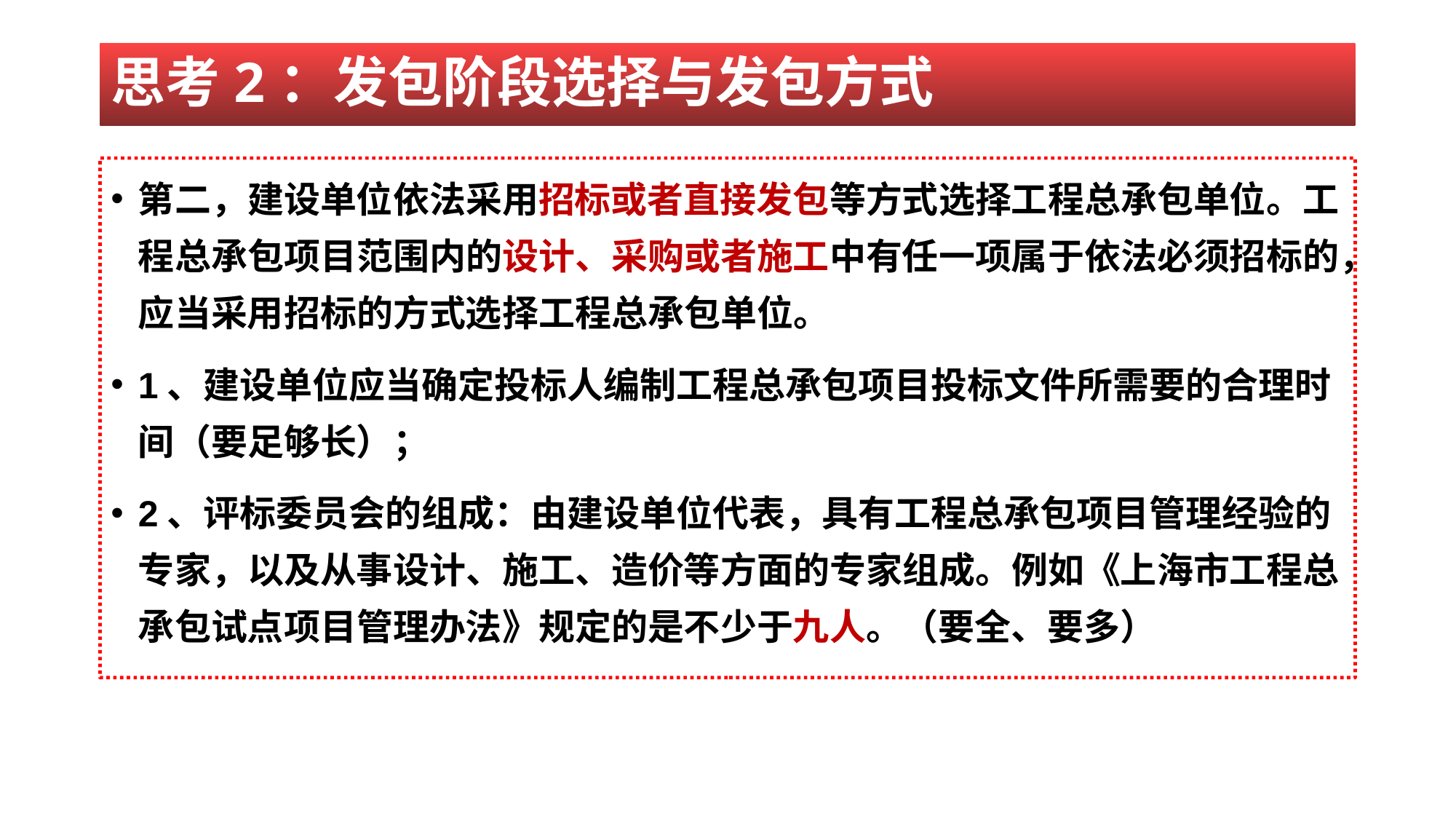

# 思考2：发包阶段选择与发包方式
第二，建设单位依法采用招标或者直接发包等方式选择工程总承包单位。工程总承包项目范围内的设计、采购或者施工中有任一项属于依法必须招标的，应当采用招标的方式选择工程总承包单位。
1、建设单位应当确定投标人编制工程总承包项目投标文件所需要的合理时间（要足够长）；
2、评标委员会的组成：由建设单位代表，具有工程总承包项目管理经验的专家，以及从事设计、施工、造价等方面的专家组成。例如《上海市工程总承包试点项目管理办法》规定的是不少于九人。（要全、要多）